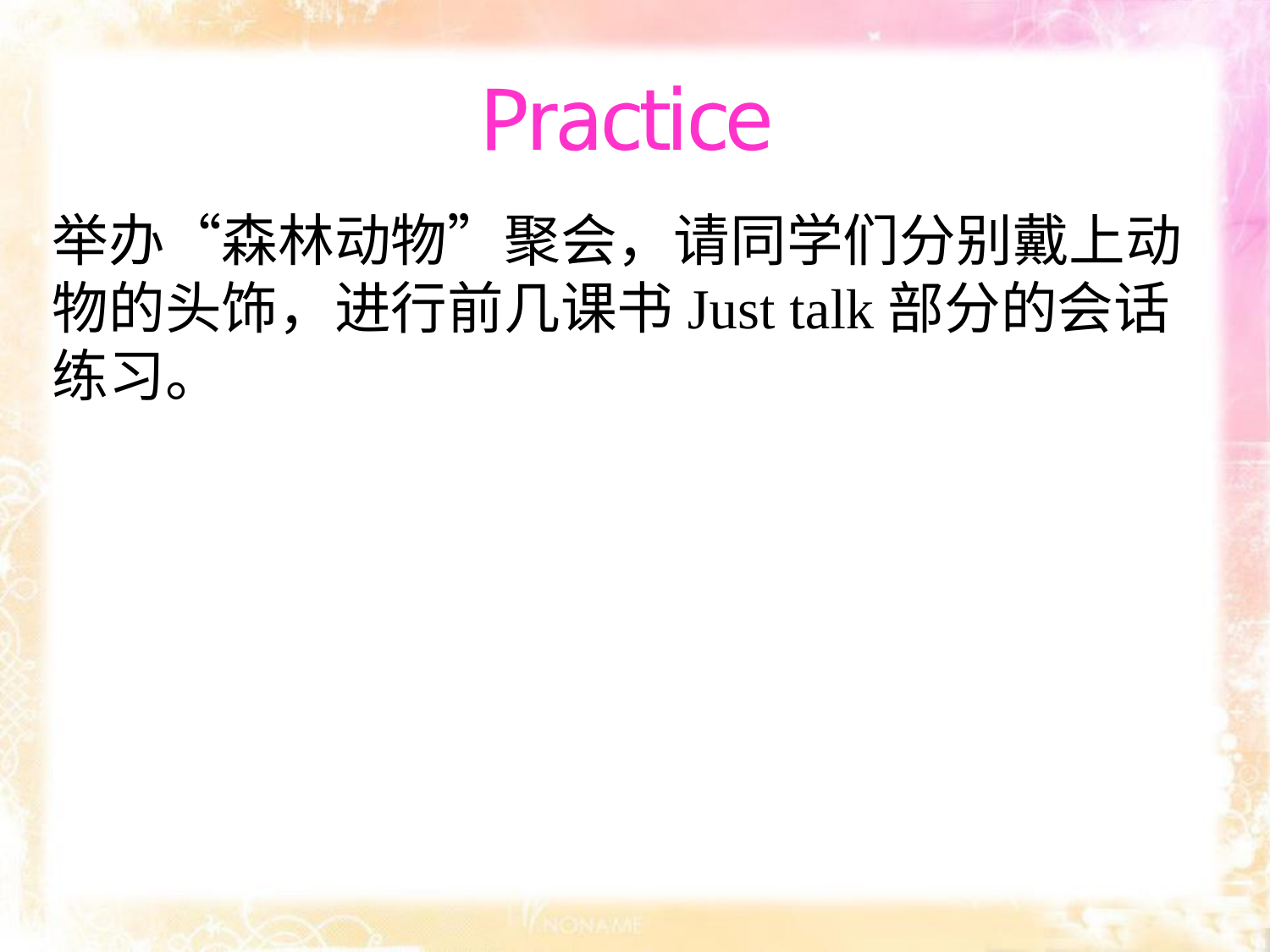

Practice
举办“森林动物”聚会，请同学们分别戴上动物的头饰，进行前几课书Just talk部分的会话练习。